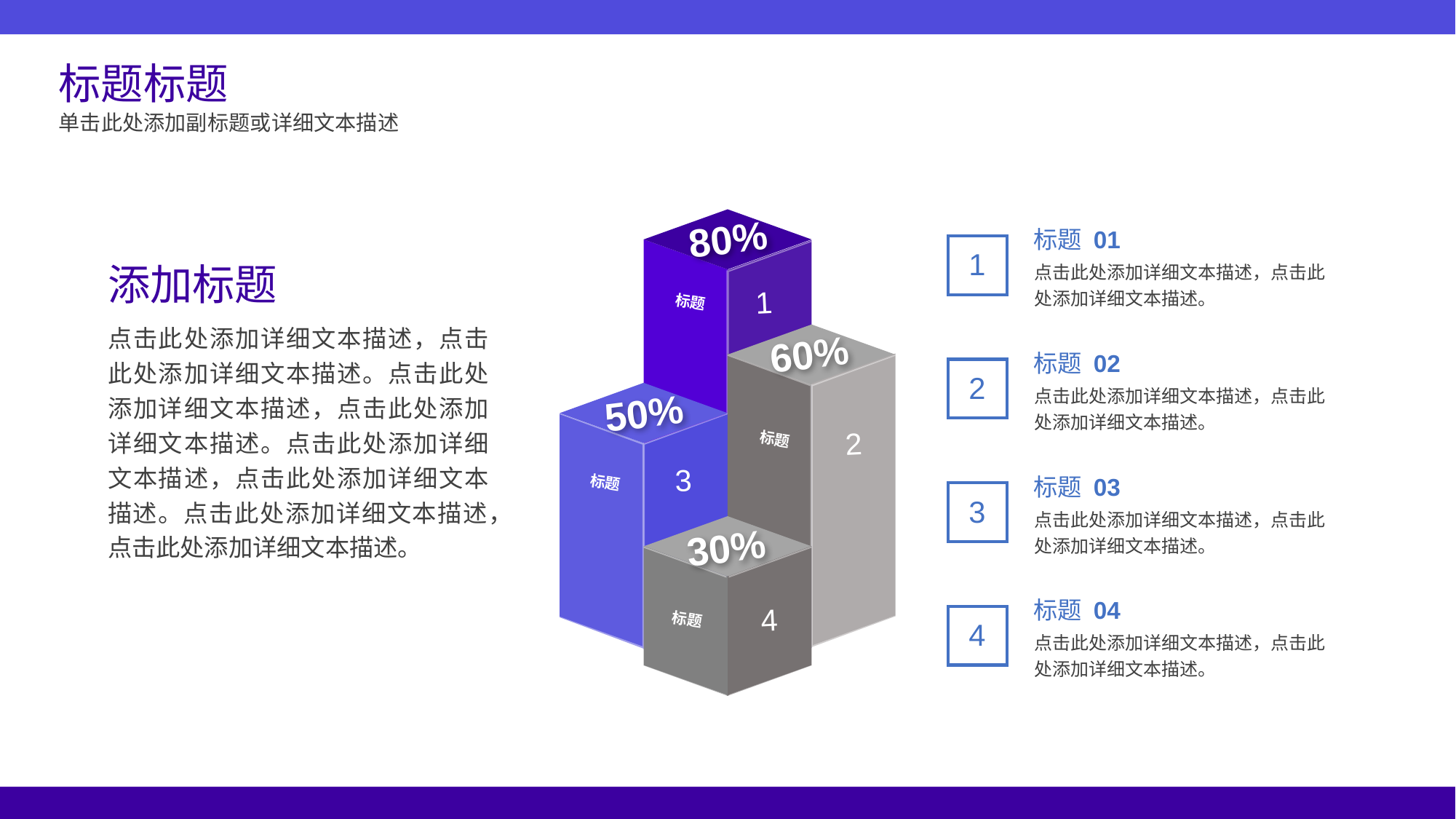

标题标题
单击此处添加副标题或详细文本描述
80%

1
标题
标题 01

1
点击此处添加详细文本描述，点击此处添加详细文本描述。
添加标题
点击此处添加详细文本描述，点击此处添加详细文本描述。点击此处添加详细文本描述，点击此处添加详细文本描述。点击此处添加详细文本描述，点击此处添加详细文本描述。点击此处添加详细文本描述，点击此处添加详细文本描述。
60%

2
标题

标题 02

2
点击此处添加详细文本描述，点击此处添加详细文本描述。
50%

3
标题

标题 03

3
点击此处添加详细文本描述，点击此处添加详细文本描述。

30%

4
标题

标题 04

4
点击此处添加详细文本描述，点击此处添加详细文本描述。